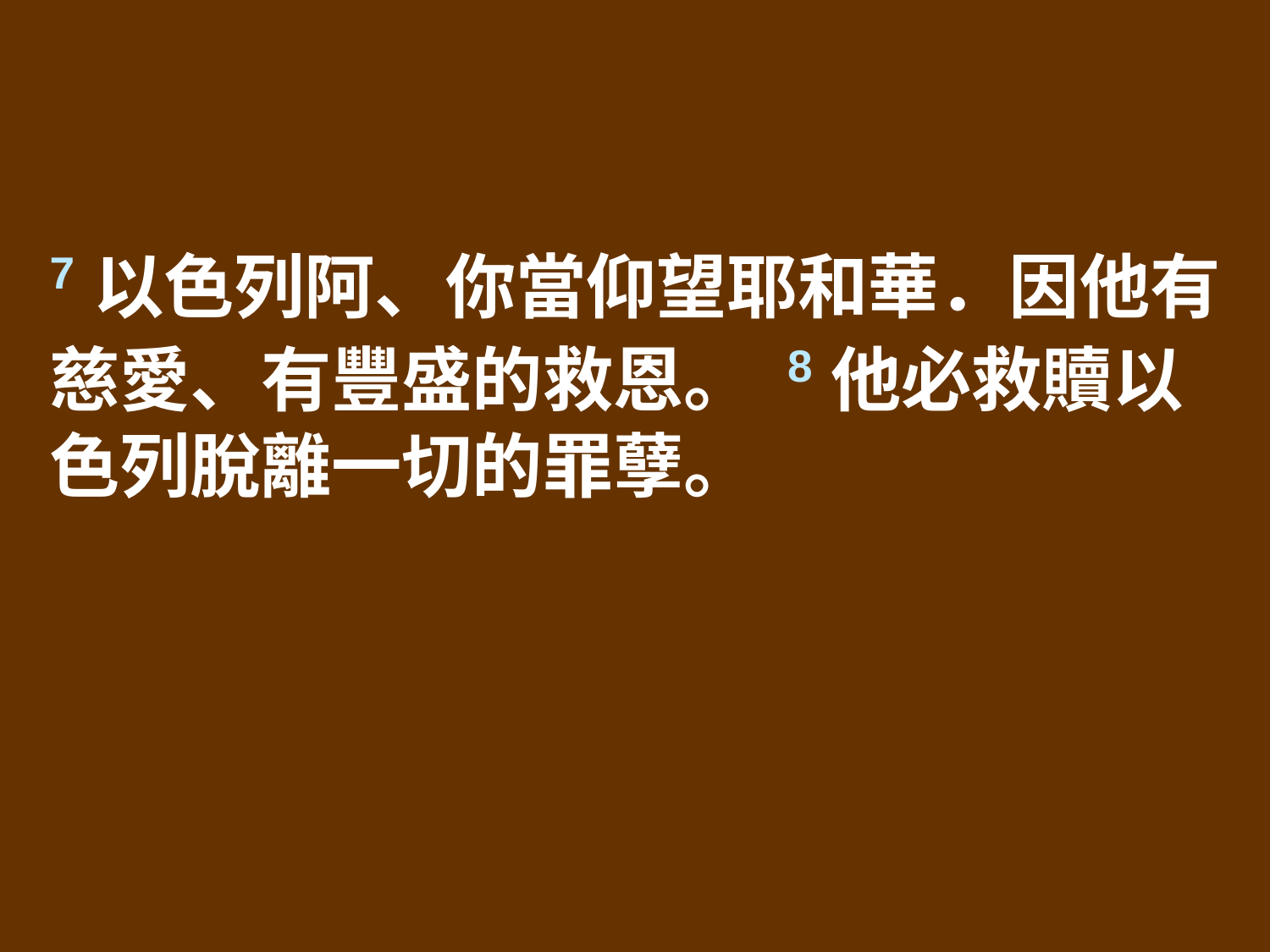

7以色列阿、你當仰望耶和華．因他有慈愛、有豐盛的救恩。 8他必救贖以色列脫離一切的罪孽。